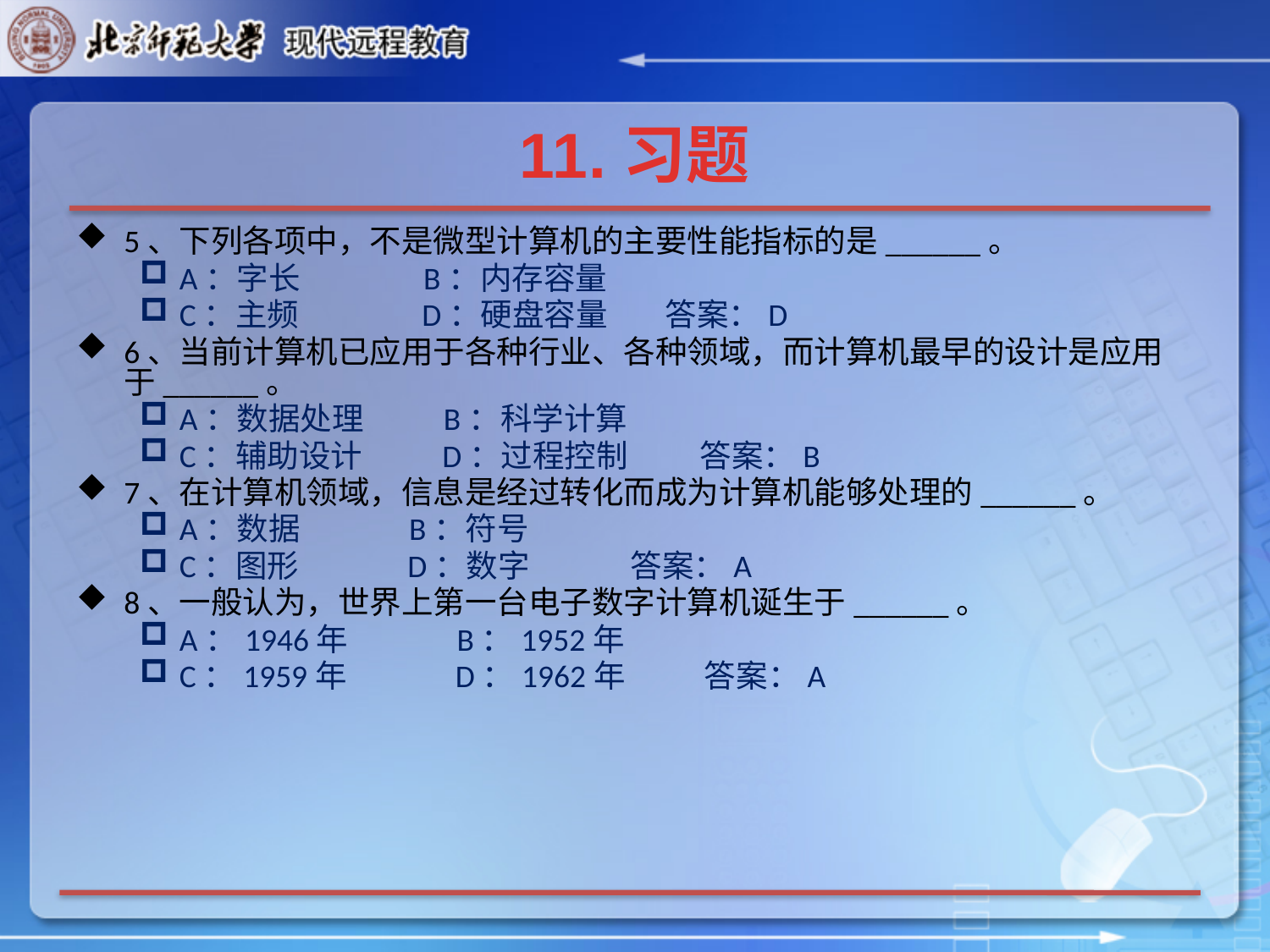

# 11.习题
5、下列各项中，不是微型计算机的主要性能指标的是______。
A：字长                B：内存容量
C：主频                D：硬盘容量        答案：D
6、当前计算机已应用于各种行业、各种领域，而计算机最早的设计是应用于______。
A：数据处理          B：科学计算
C：辅助设计          D：过程控制          答案：B
7、在计算机领域，信息是经过转化而成为计算机能够处理的______。
A：数据              B：符号
C：图形              D：数字              答案：A
8、一般认为，世界上第一台电子数字计算机诞生于______。
A：1946年              B：1952年
C：1959年              D：1962年           答案：A